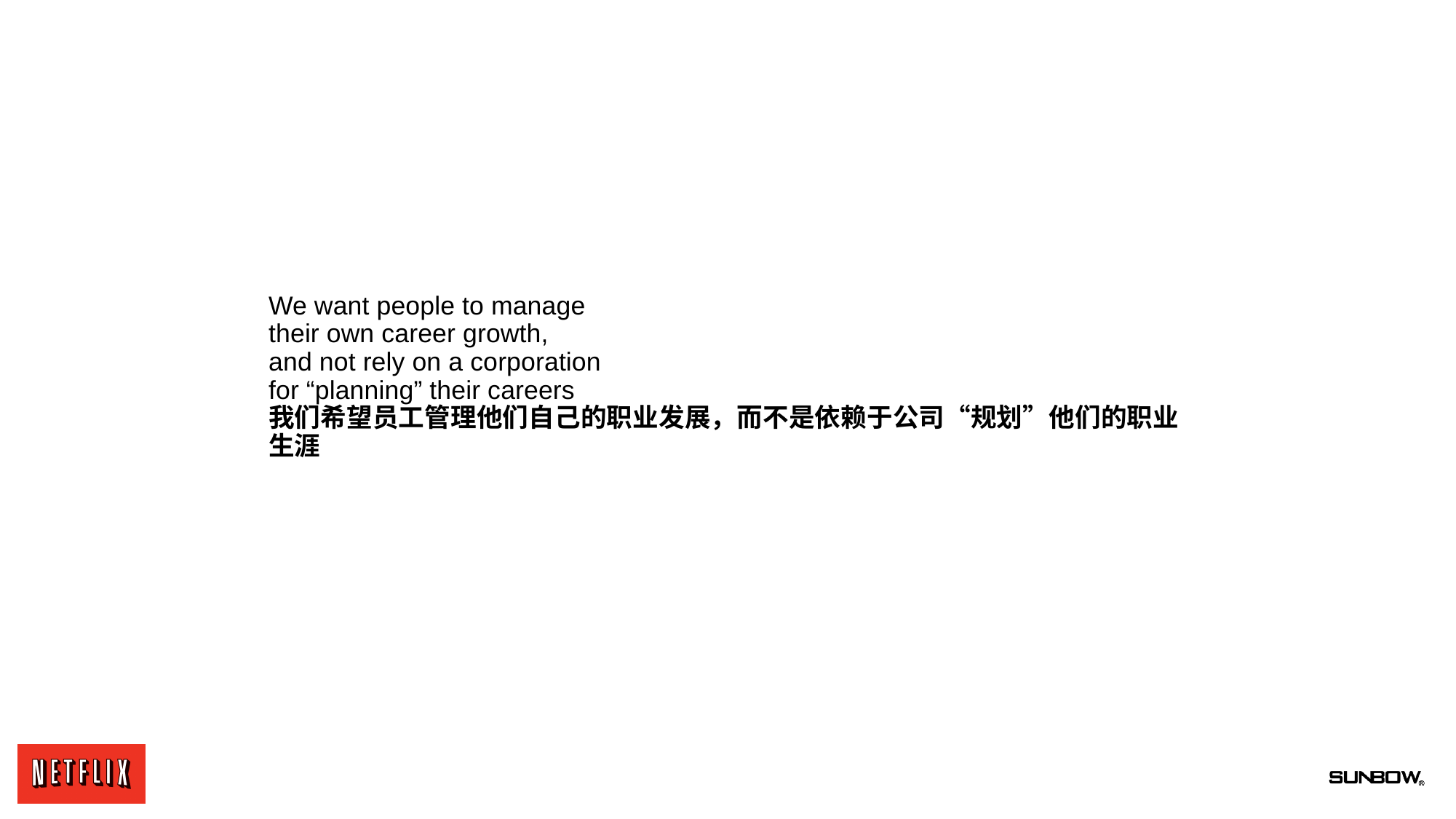

# We want people to manage their own career growth, and not rely on a corporation for “planning” their careers 我们希望员工管理他们自己的职业发展，而不是依赖于公司“规划”他们的职业生涯
196